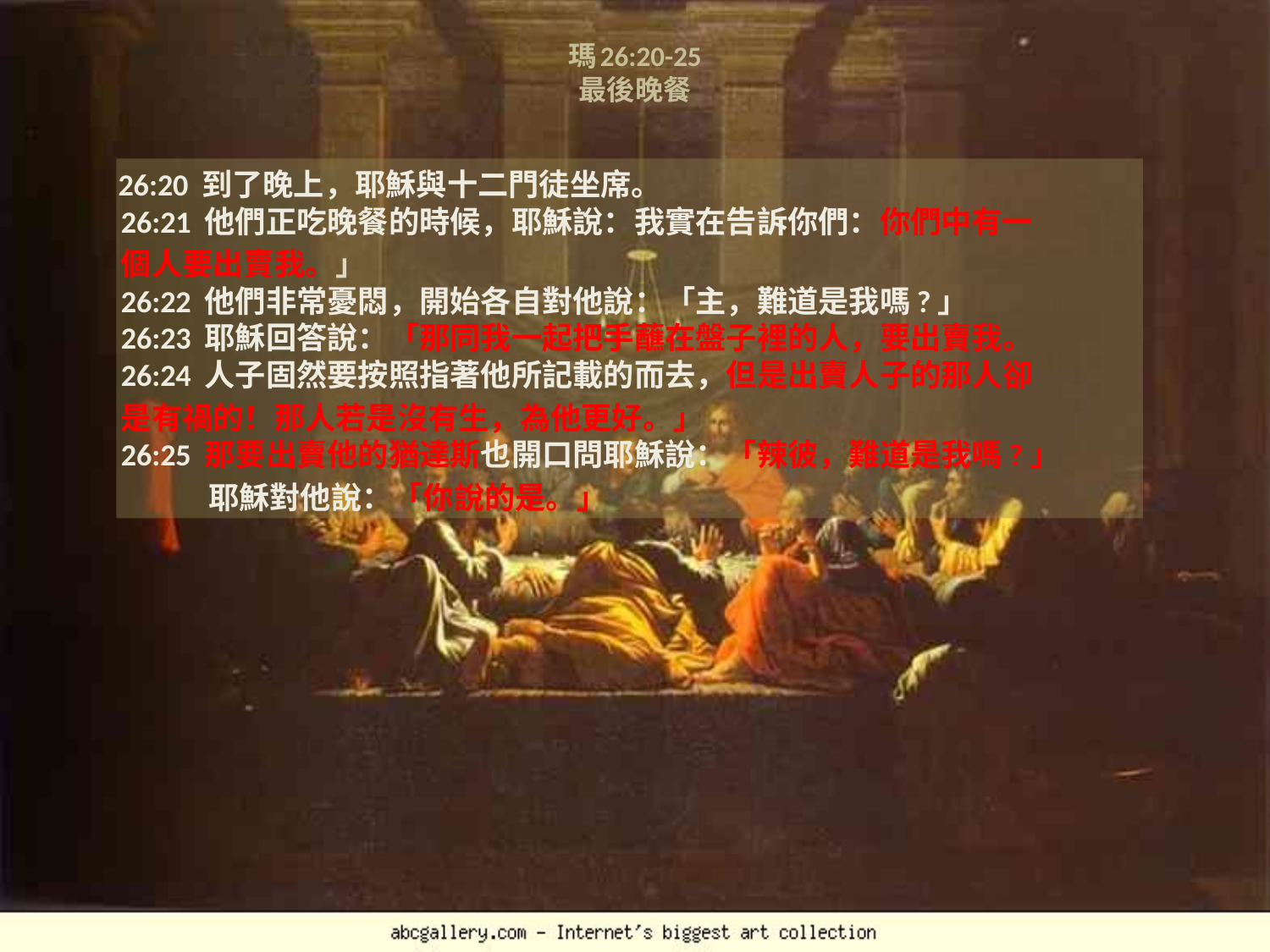

# 瑪26:20-25 最後晚餐
      26:20 到了晚上，耶穌與十二門徒坐席。
26:21 他們正吃晚餐的時候，耶穌說：我實在告訴你們：你們中有一
		個人要出賣我。」
26:22 他們非常憂悶，開始各自對他說：「主，難道是我嗎?」
26:23 耶穌回答說：「那同我一起把手蘸在盤子裡的人，要出賣我。
26:24 人子固然要按照指著他所記載的而去，但是出賣人子的那人卻
		是有禍的！那人若是沒有生，為他更好。」
26:25 那要出賣他的猶達斯也開口問耶穌說：「辣彼，難道是我嗎?」
                  耶穌對他說：「你說的是。」